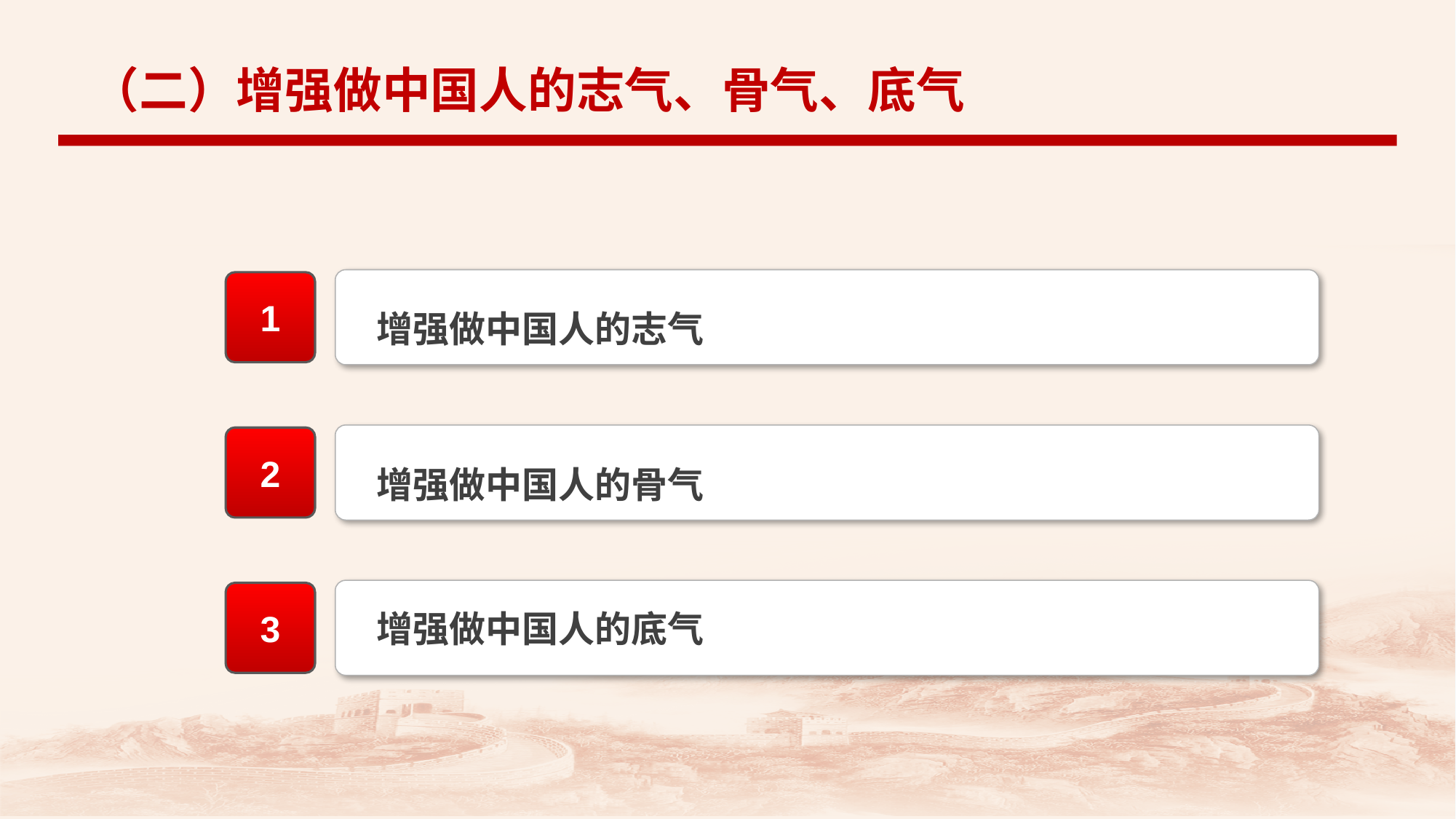

（二）增强做中国人的志气、骨气、底气

增强做中国人的志气
1
增强做中国人的骨气
2
增强做中国人的底气
3
17